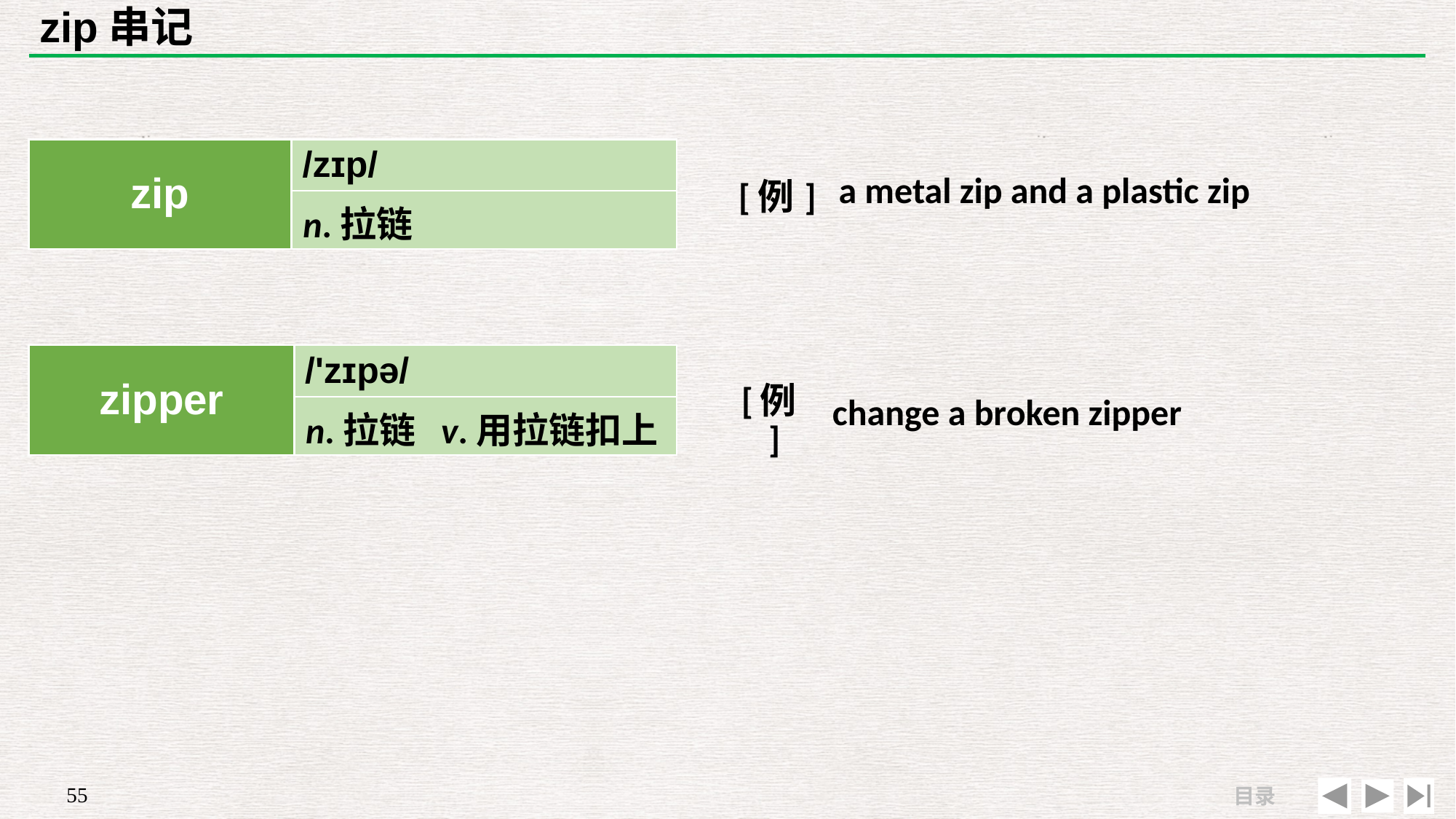

# zip串记

|  |  |
| --- | --- |
| [例] | a metal zip and a plastic zip |
| zip | /zɪp/ |
| --- | --- |
|  |  |
n.拉链
|  |  |
| --- | --- |
| [例] | change a broken zipper |
| zipper | /'zɪpə/ |
| --- | --- |
|  |  |
n.拉链  v.用拉链扣上